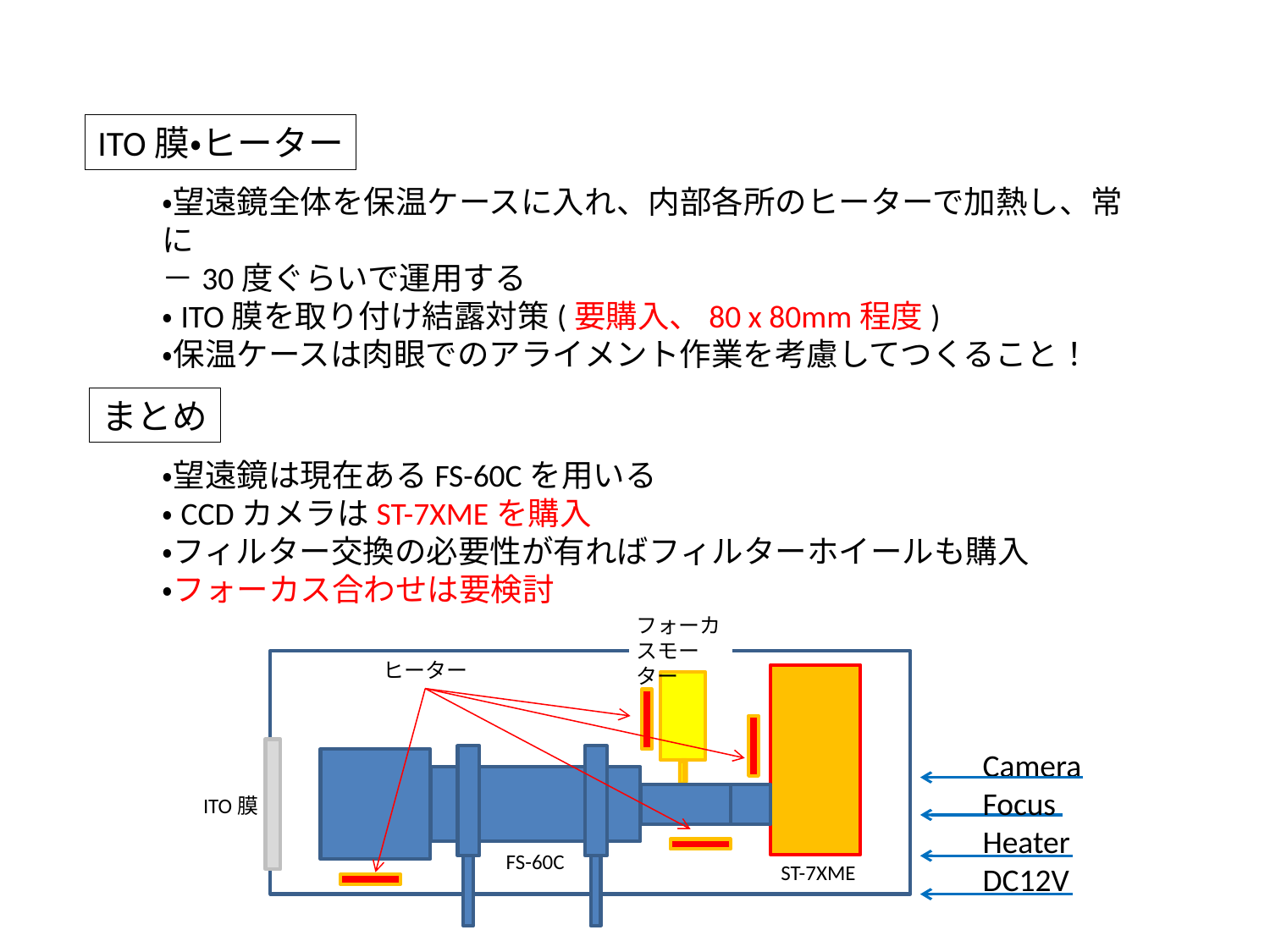

ITO膜・ヒーター
・望遠鏡全体を保温ケースに入れ、内部各所のヒーターで加熱し、常に
－30度ぐらいで運用する
・ITO膜を取り付け結露対策(要購入、80 x 80mm程度)
・保温ケースは肉眼でのアライメント作業を考慮してつくること！
まとめ
・望遠鏡は現在あるFS-60Cを用いる
・CCDカメラはST-7XMEを購入
・フィルター交換の必要性が有ればフィルターホイールも購入
・フォーカス合わせは要検討

フォーカスモーター

ヒーター

Camera
Focus
Heater
DC12V

ITO膜

FS-60C

ST-7XME